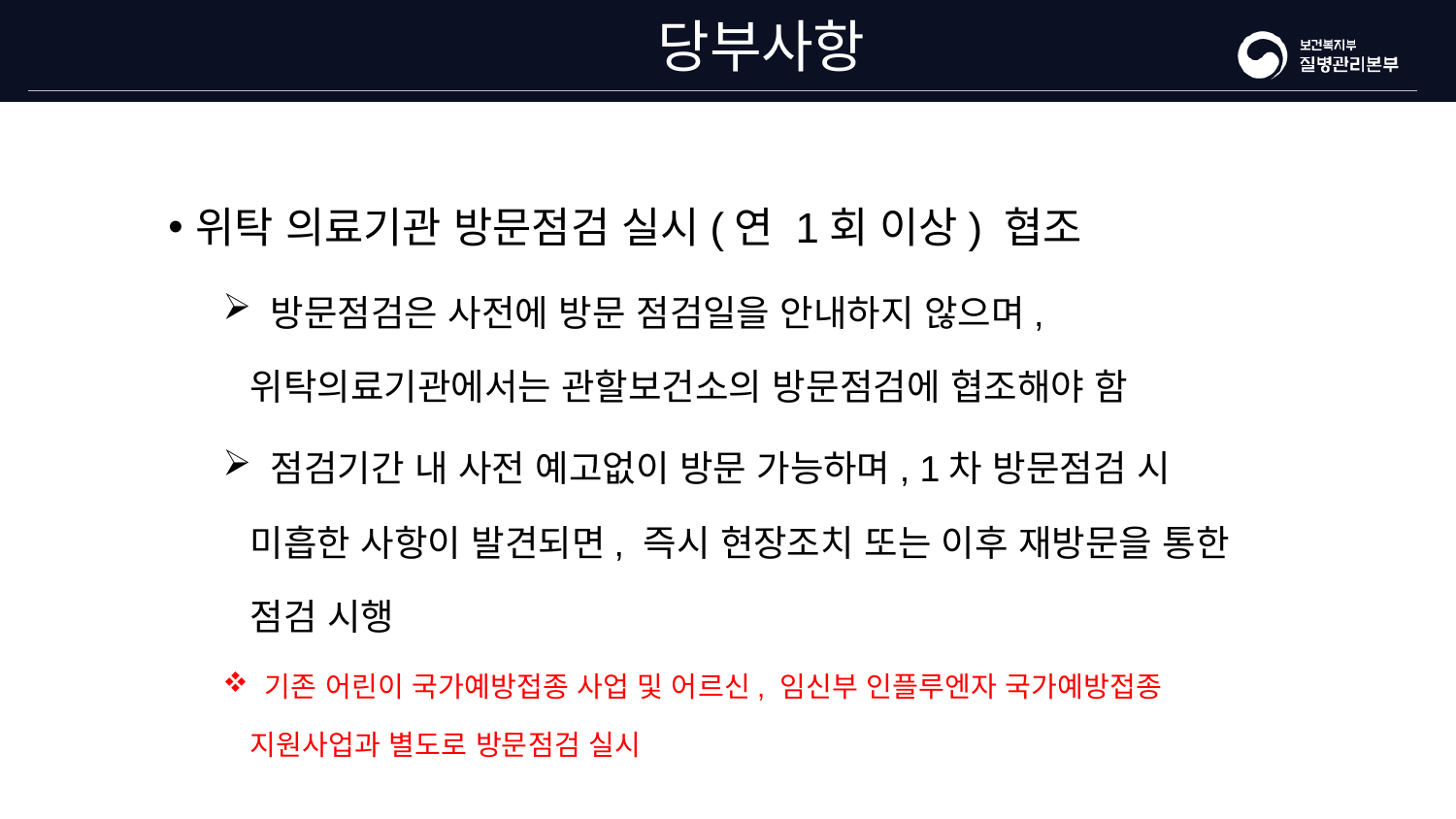

# 당부사항
위탁 의료기관 방문점검 실시(연 1회 이상) 협조
 방문점검은 사전에 방문 점검일을 안내하지 않으며, 위탁의료기관에서는 관할보건소의 방문점검에 협조해야 함
 점검기간 내 사전 예고없이 방문 가능하며, 1차 방문점검 시 미흡한 사항이 발견되면, 즉시 현장조치 또는 이후 재방문을 통한 점검 시행
 기존 어린이 국가예방접종 사업 및 어르신, 임신부 인플루엔자 국가예방접종 지원사업과 별도로 방문점검 실시